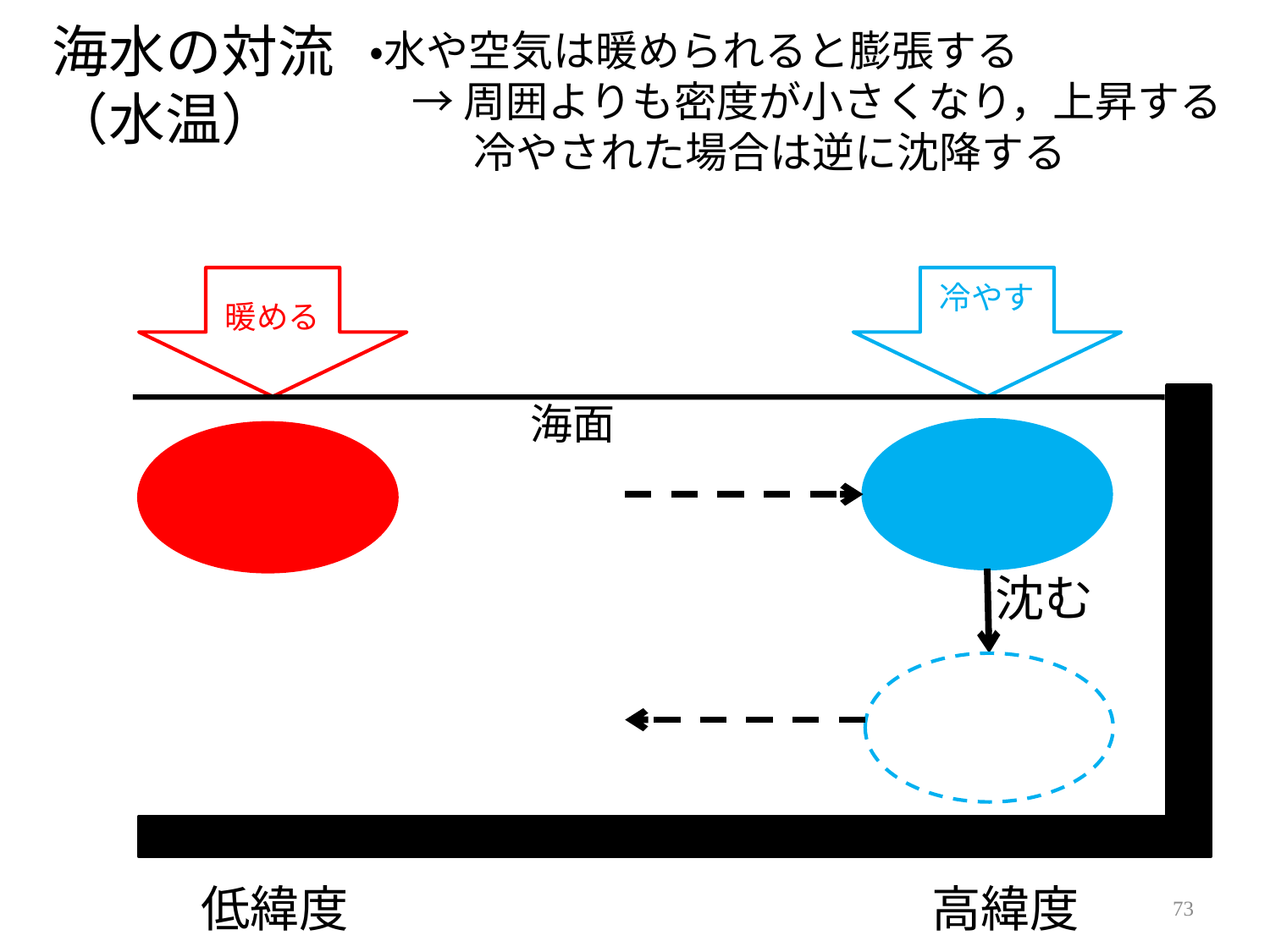

海水の対流（水温）
・水や空気は暖められると膨張する
　→ 周囲よりも密度が小さくなり，上昇する
　　  冷やされた場合は逆に沈降する

暖める
冷やす

海面

沈む

低緯度
高緯度
73